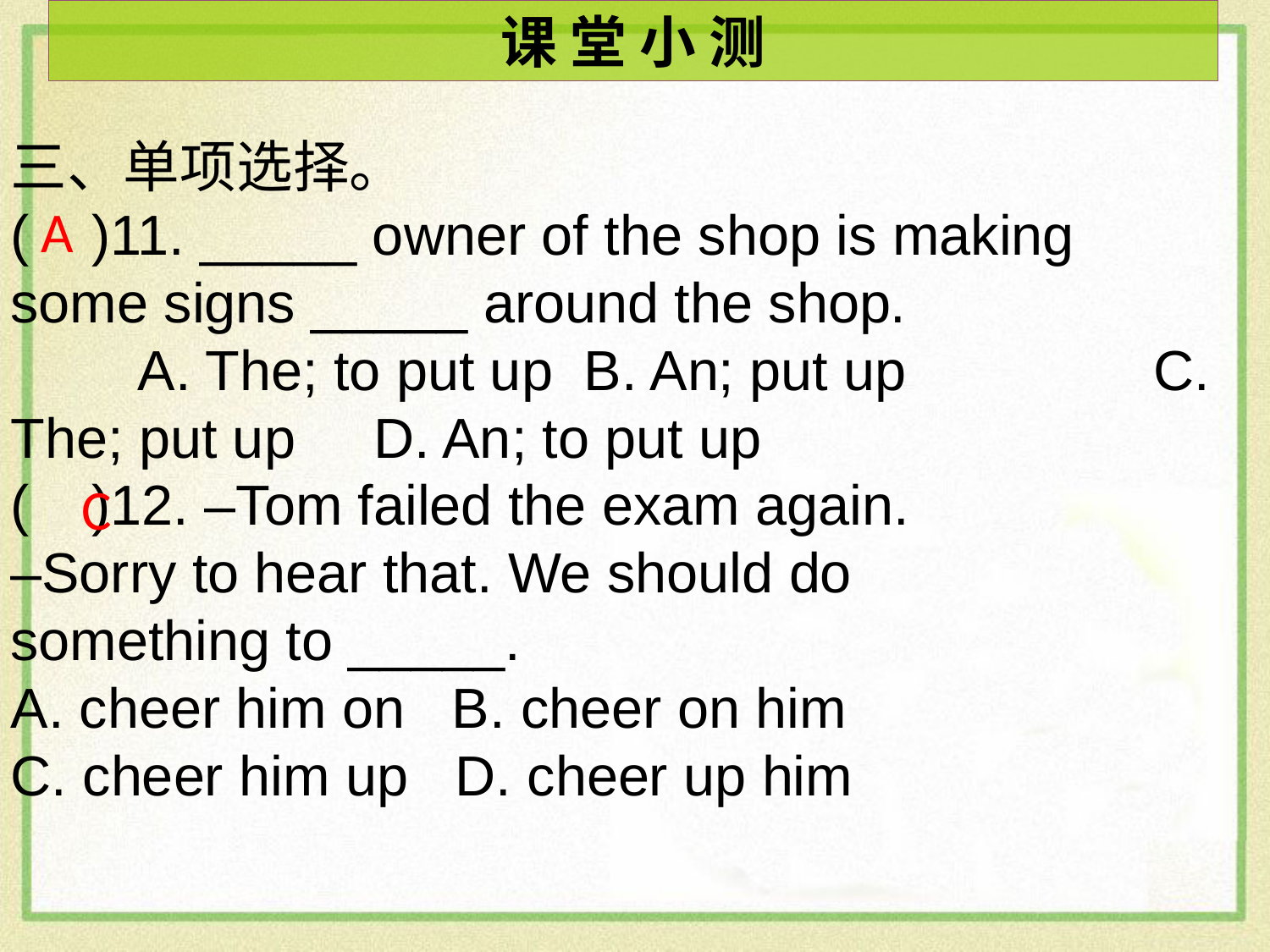

课 堂 小 测
三、单项选择。
(    )11. _____ owner of the shop is making
some signs _____ around the shop.
	A. The; to put up  B. An; put up        	C. The; put up     D. An; to put up
(    )12. –Tom failed the exam again.
–Sorry to hear that. We should do
something to _____.
A. cheer him on   B. cheer on him
C. cheer him up   D. cheer up him
A
C